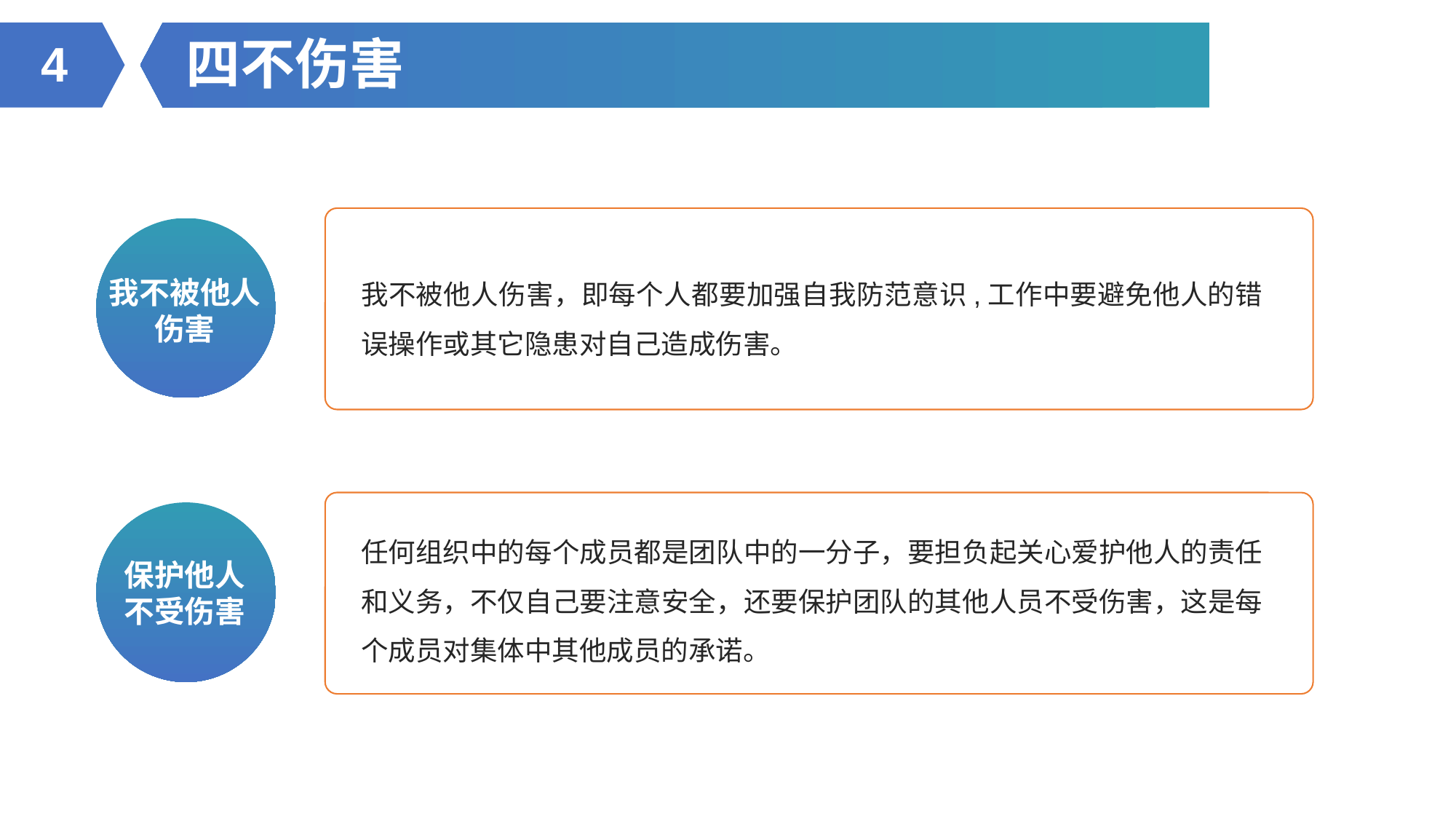

四不伤害
4

我不被他人伤害，即每个人都要加强自我防范意识,工作中要避免他人的错误操作或其它隐患对自己造成伤害。
我不被他人伤害

任何组织中的每个成员都是团队中的一分子，要担负起关心爱护他人的责任和义务，不仅自己要注意安全，还要保护团队的其他人员不受伤害，这是每个成员对集体中其他成员的承诺。
保护他人不受伤害